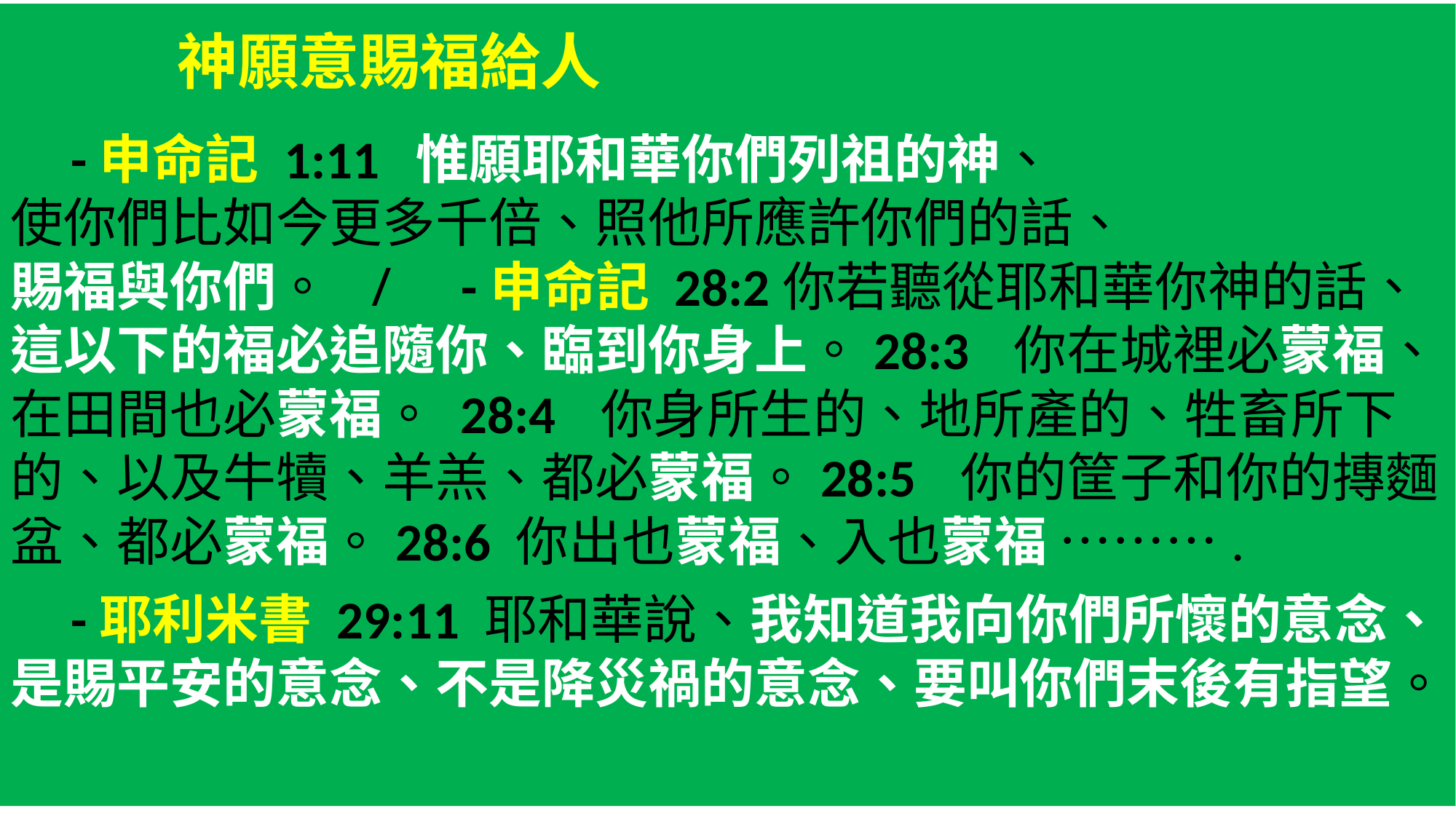

神願意賜福給人

     -申命記 1:11  惟願耶和華你們列祖的神、
使你們比如今更多千倍、照他所應許你們的話、
賜福與你們。  /  -申命記 28:2你若聽從耶和華你神的話、這以下的福必追隨你、臨到你身上。28:3 你在城裡必蒙福、在田間也必蒙福。 28:4 你身所生的、地所產的、牲畜所下的、以及牛犢、羊羔、都必蒙福。28:5 你的筐子和你的摶麵盆、都必蒙福。28:6 你出也蒙福、入也蒙福 ……….

     -耶利米書 29:11 耶和華說、我知道我向你們所懷的意念、是賜平安的意念、不是降災禍的意念、要叫你們末後有指望。